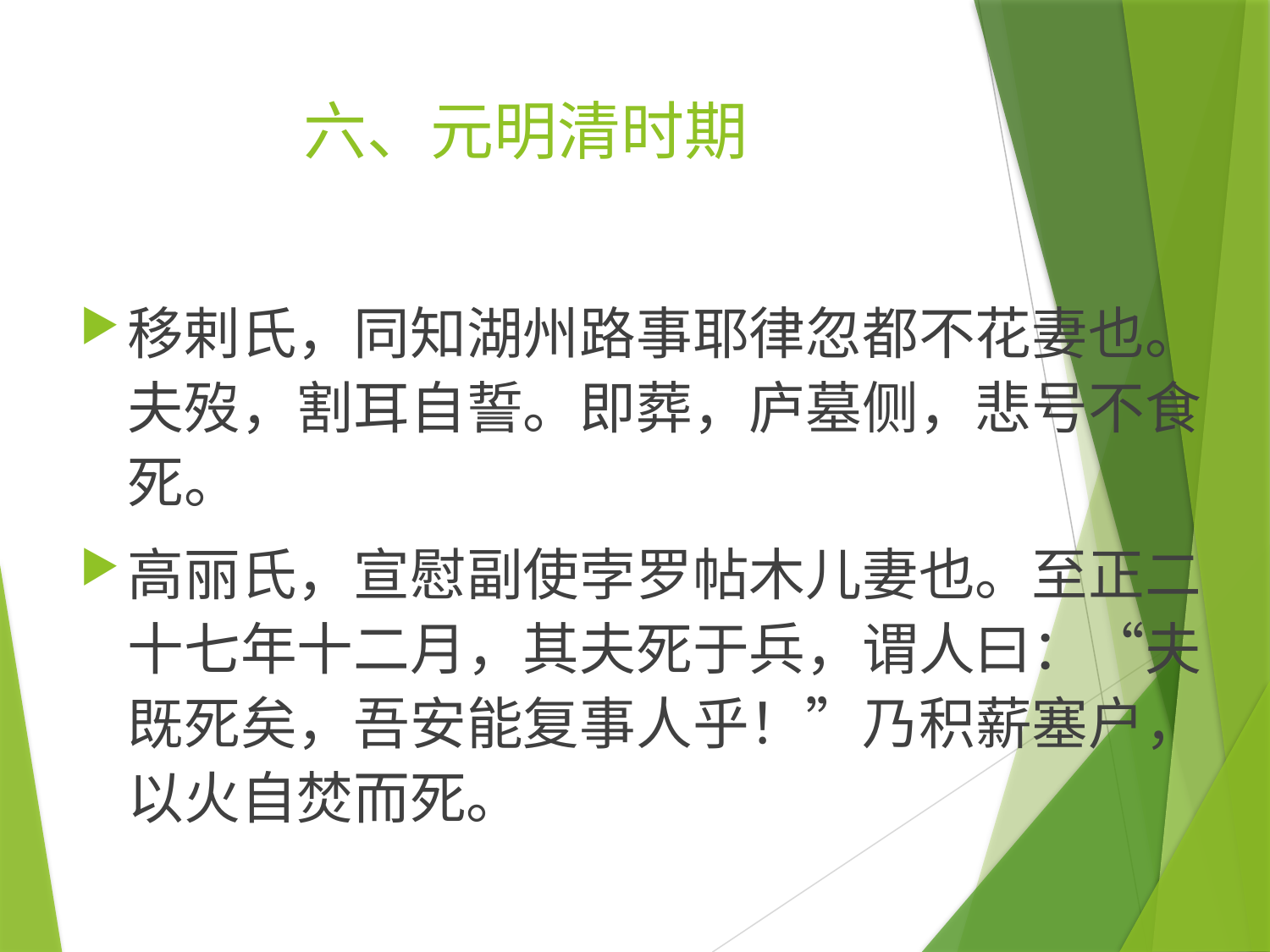

# 六、元明清时期
移剌氏，同知湖州路事耶律忽都不花妻也。夫歿，割耳自誓。即葬，庐墓侧，悲号不食死。
高丽氏，宣慰副使孛罗帖木儿妻也。至正二十七年十二月，其夫死于兵，谓人曰：“夫既死矣，吾安能复事人乎！”乃积薪塞户，以火自焚而死。